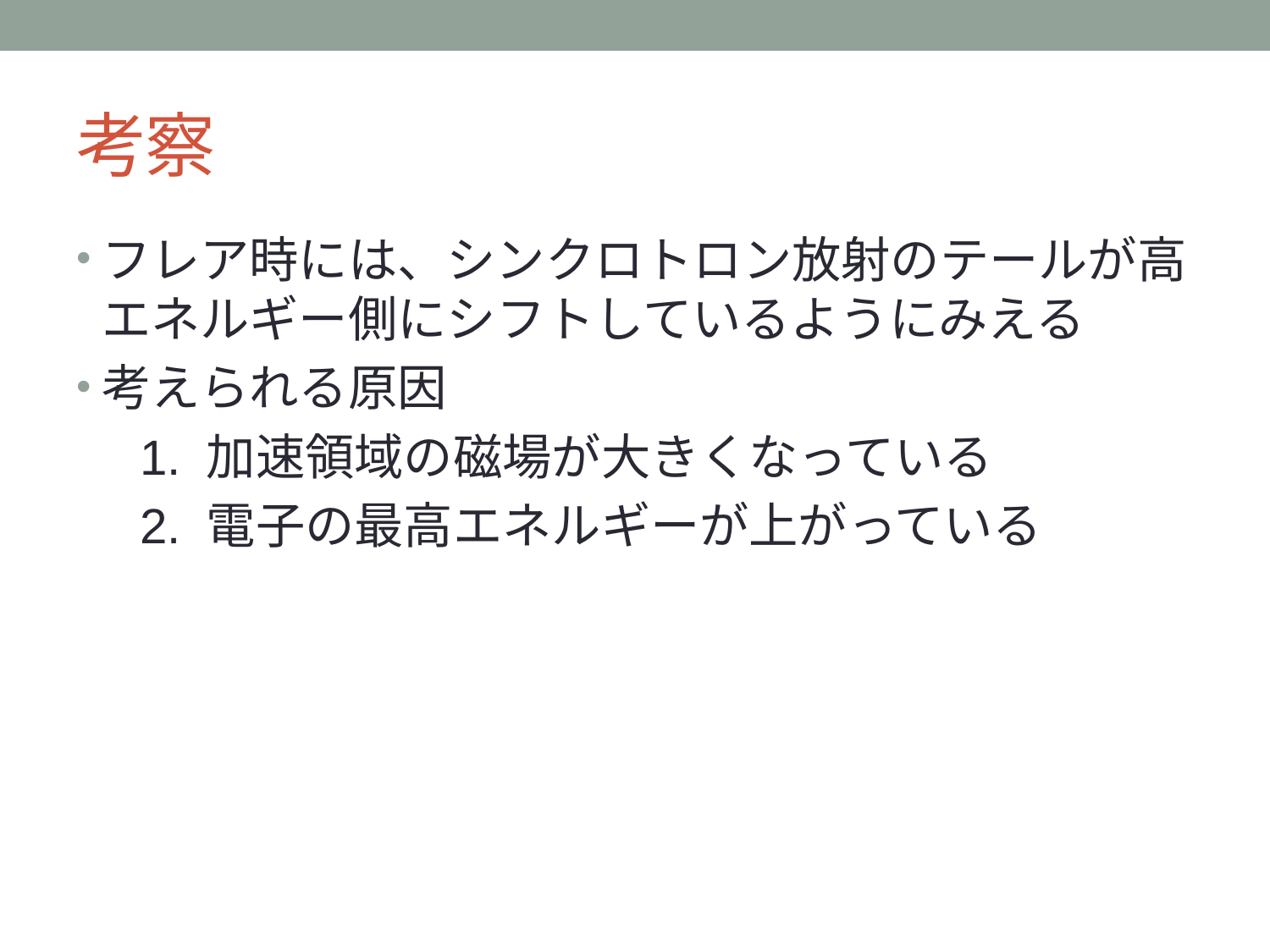

# 考察
フレア時には、シンクロトロン放射のテールが高エネルギー側にシフトしているようにみえる
考えられる原因
1. 加速領域の磁場が大きくなっている
2. 電子の最高エネルギーが上がっている